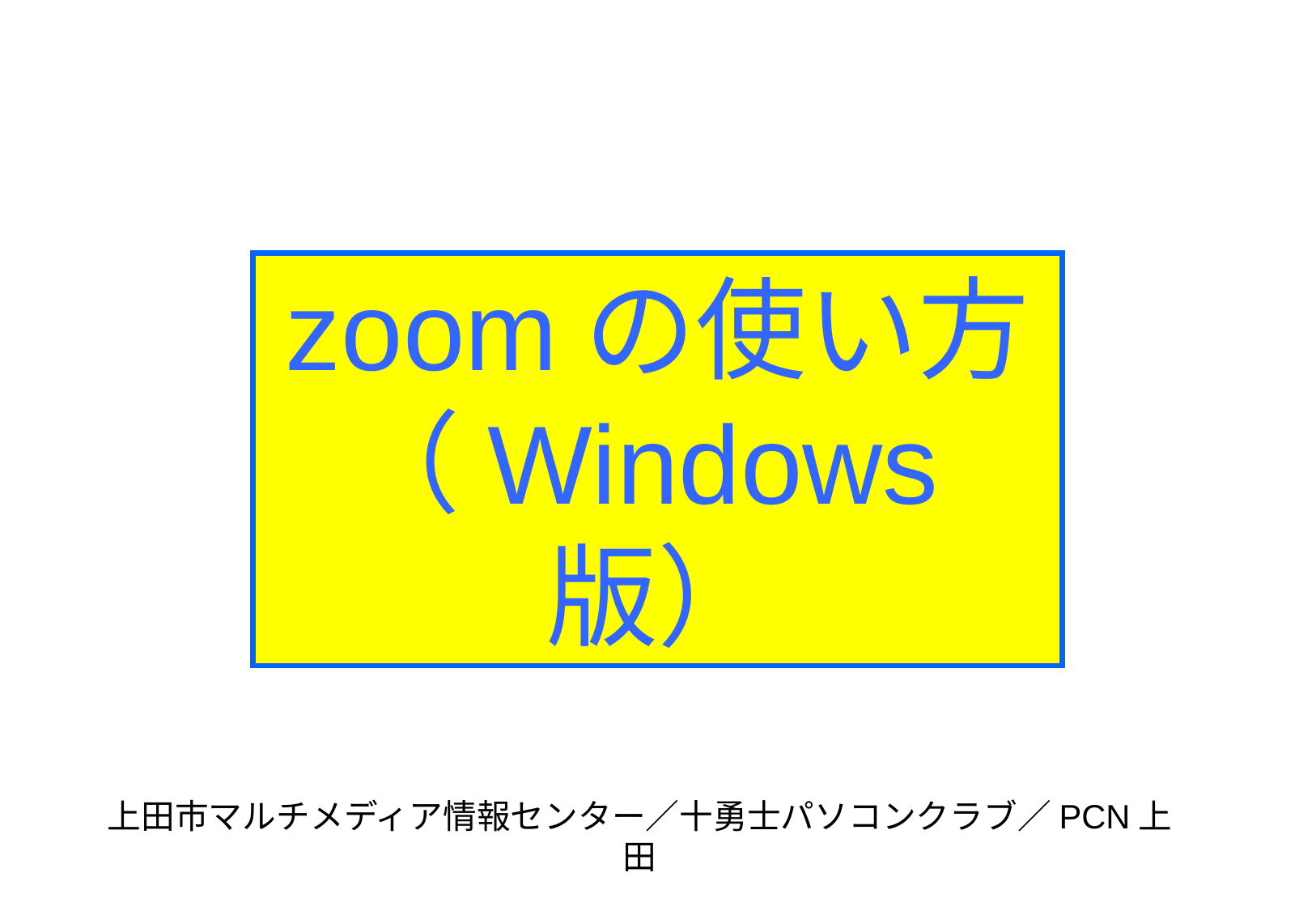

zoomの使い方
（Windows版）
上田市マルチメディア情報センター／十勇士パソコンクラブ／PCN上田